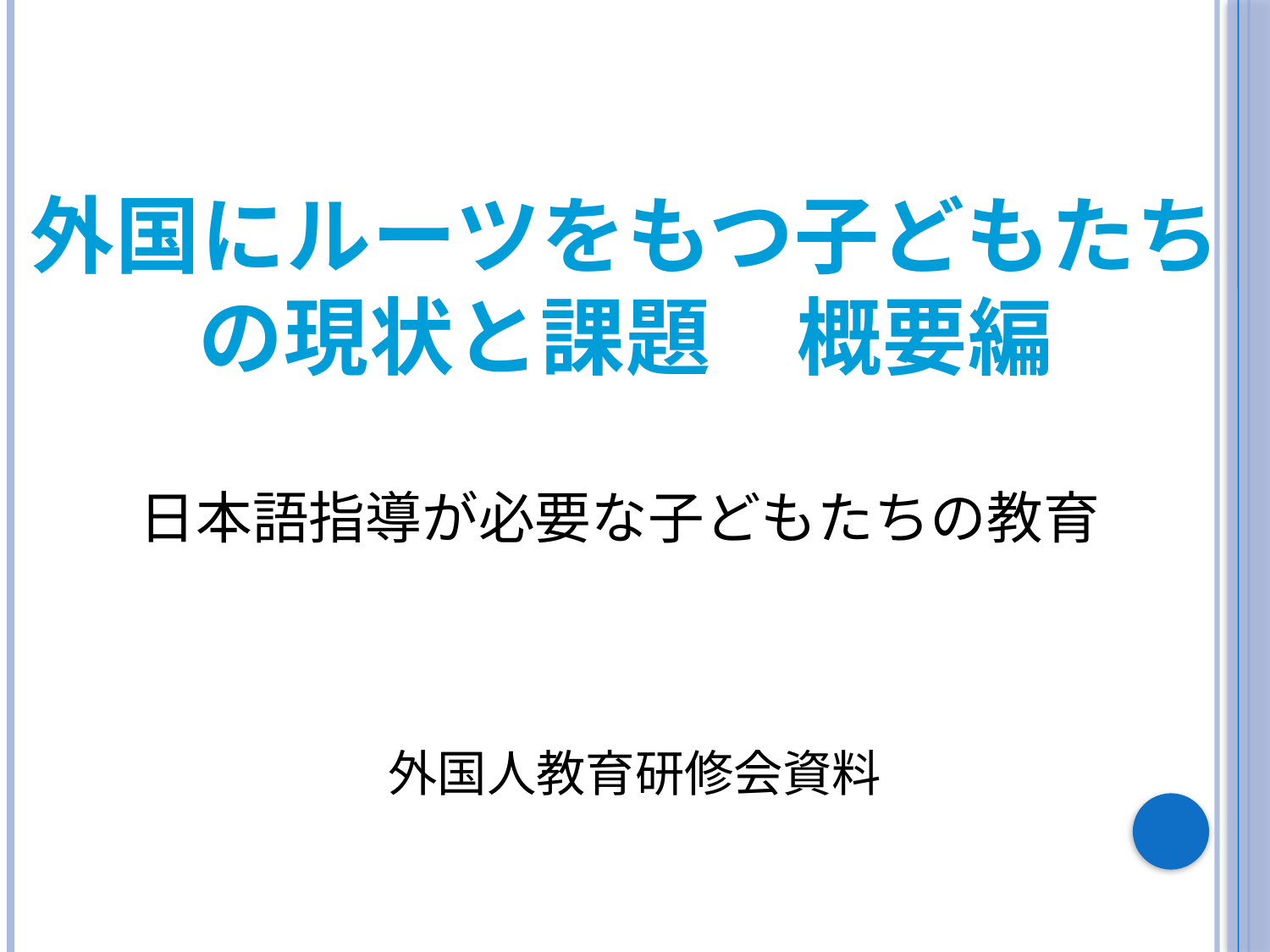

外国にルーツをもつ子どもたち
の現状と課題　概要編

日本語指導が必要な子どもたちの教育

外国人教育研修会資料